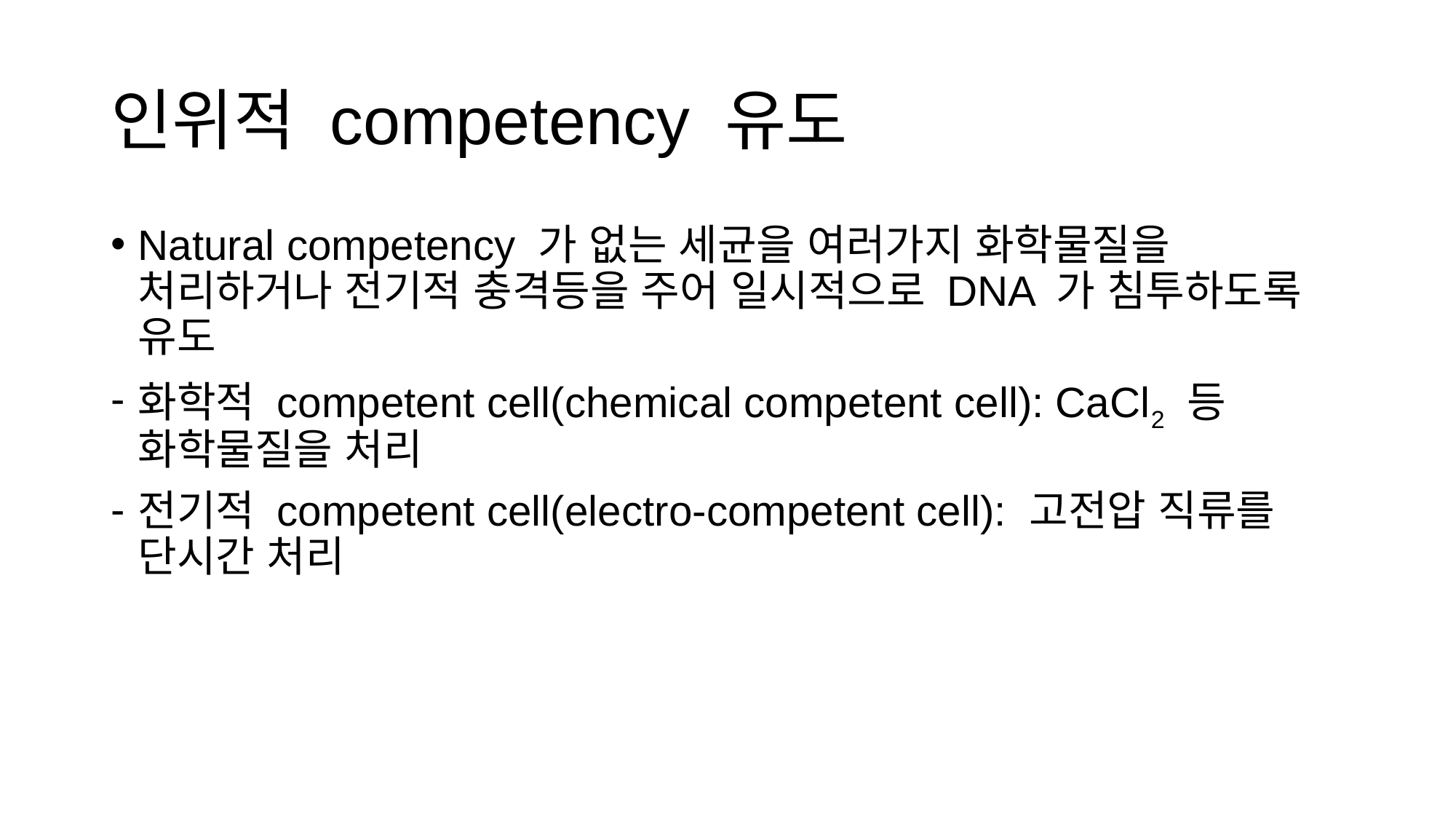

# 인위적 competency 유도
Natural competency 가 없는 세균을 여러가지 화학물질을 처리하거나 전기적 충격등을 주어 일시적으로 DNA 가 침투하도록 유도
화학적 competent cell(chemical competent cell): CaCl2 등 화학물질을 처리
전기적 competent cell(electro-competent cell): 고전압 직류를 단시간 처리